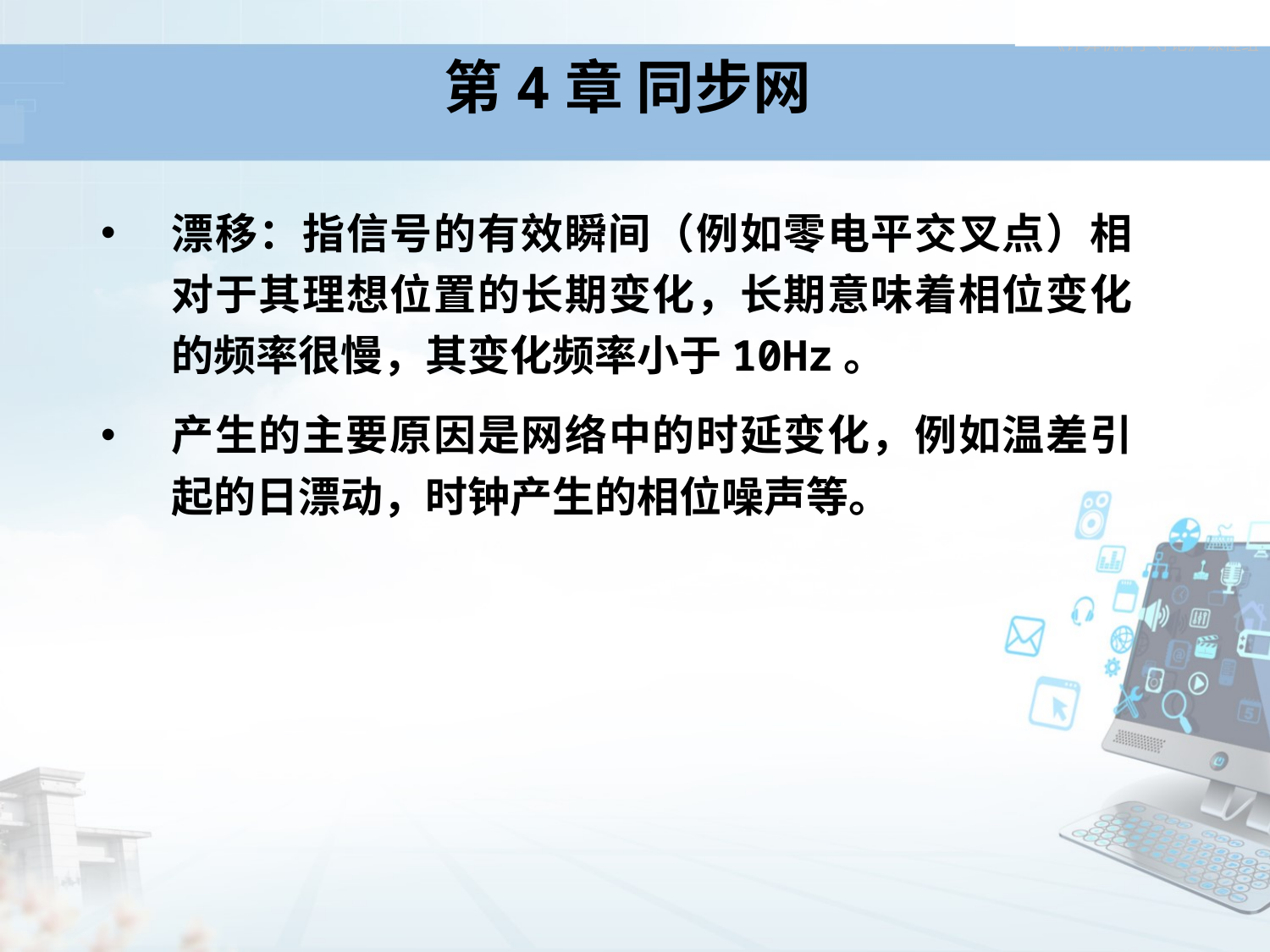

# 第4章 同步网
漂移：指信号的有效瞬间（例如零电平交叉点）相对于其理想位置的长期变化，长期意味着相位变化的频率很慢，其变化频率小于10Hz。
产生的主要原因是网络中的时延变化，例如温差引起的日漂动，时钟产生的相位噪声等。